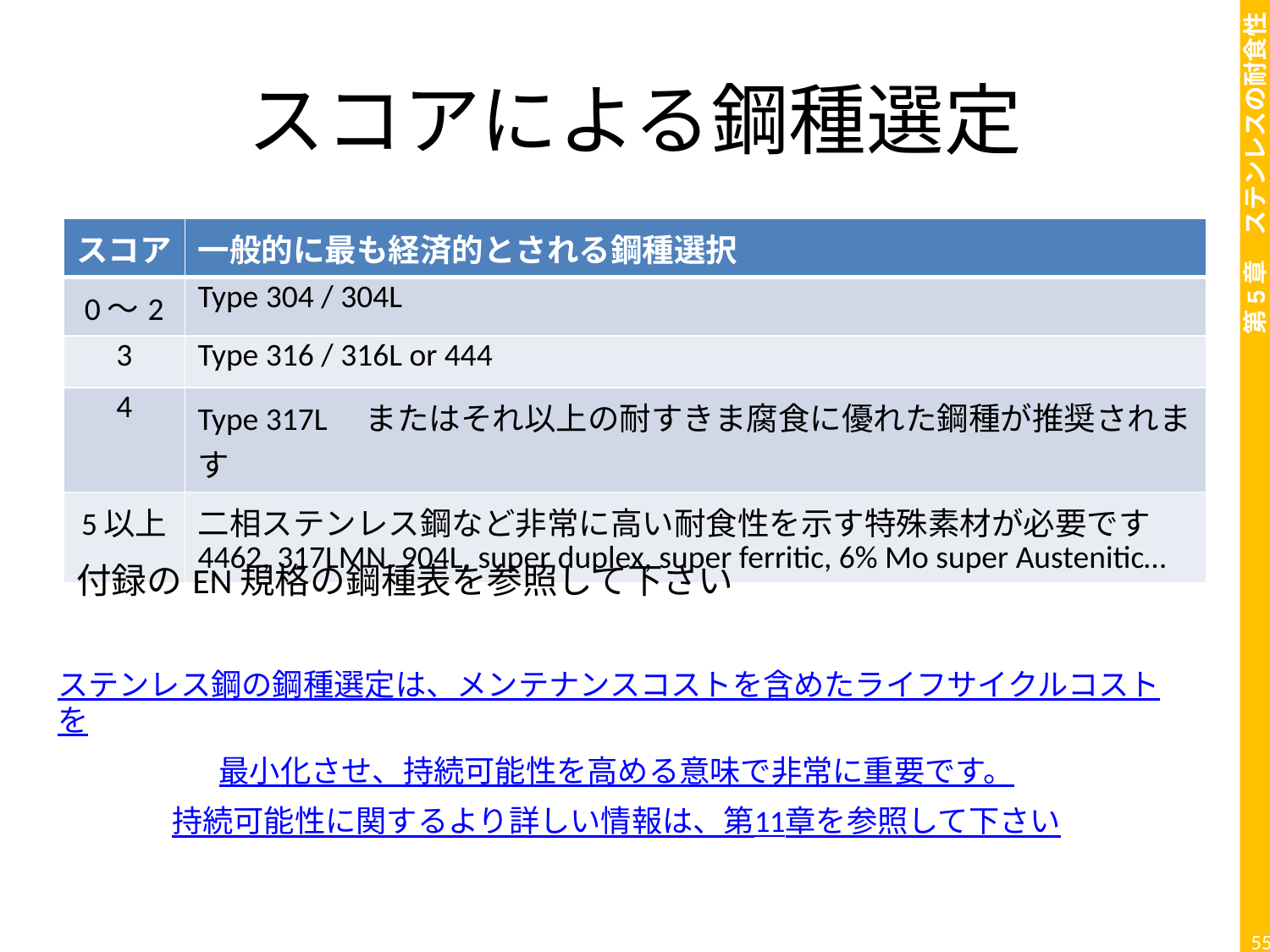

# スコアによる鋼種選定
| スコア | 一般的に最も経済的とされる鋼種選択 |
| --- | --- |
| 0～2 | Type 304 / 304L |
| 3 | Type 316 / 316L or 444 |
| 4 | Type 317L　またはそれ以上の耐すきま腐食に優れた鋼種が推奨されます |
| 5以上 | 二相ステンレス鋼など非常に高い耐食性を示す特殊素材が必要です 4462, 317LMN, 904L, super duplex, super ferritic, 6% Mo super Austenitic… |
付録のEN規格の鋼種表を参照して下さい
ステンレス鋼の鋼種選定は、メンテナンスコストを含めたライフサイクルコストを
最小化させ、持続可能性を高める意味で非常に重要です。
持続可能性に関するより詳しい情報は、第11章を参照して下さい
55